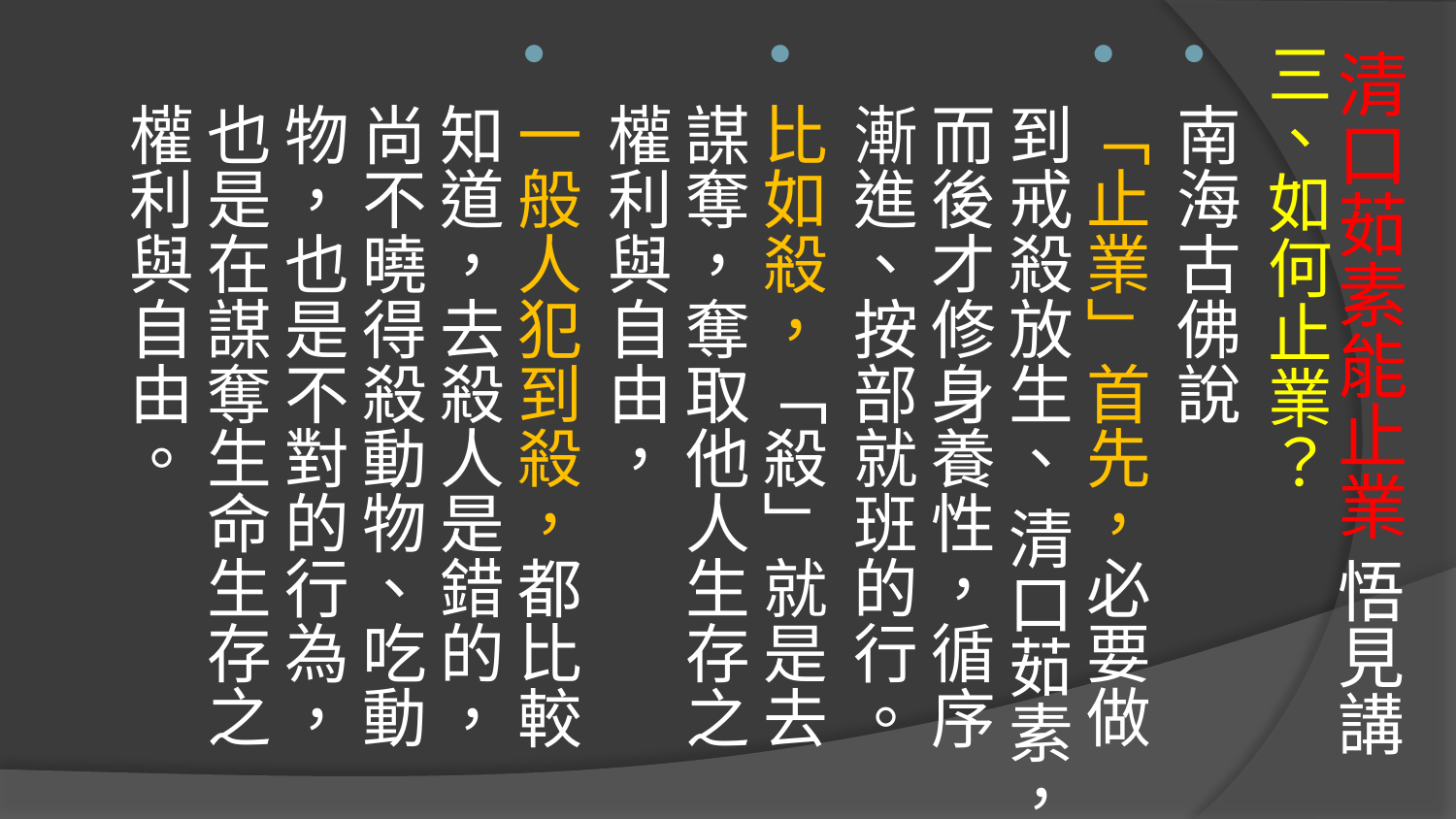

# 清口茹素能止業 悟見講
三、如何止業？
南海古佛說
「止業」首先，必要做到戒殺放生、 清口茹素，而後才修身養性，循序漸進、按部就班的行。
比如殺，「殺」就是去謀奪，奪取他人生存之權利與自由，
一般人犯到殺，都比較知道，去殺人是錯的，尚不曉得殺動物、吃動物，也是不對的行為，也是在謀奪生命生存之權利與自由。